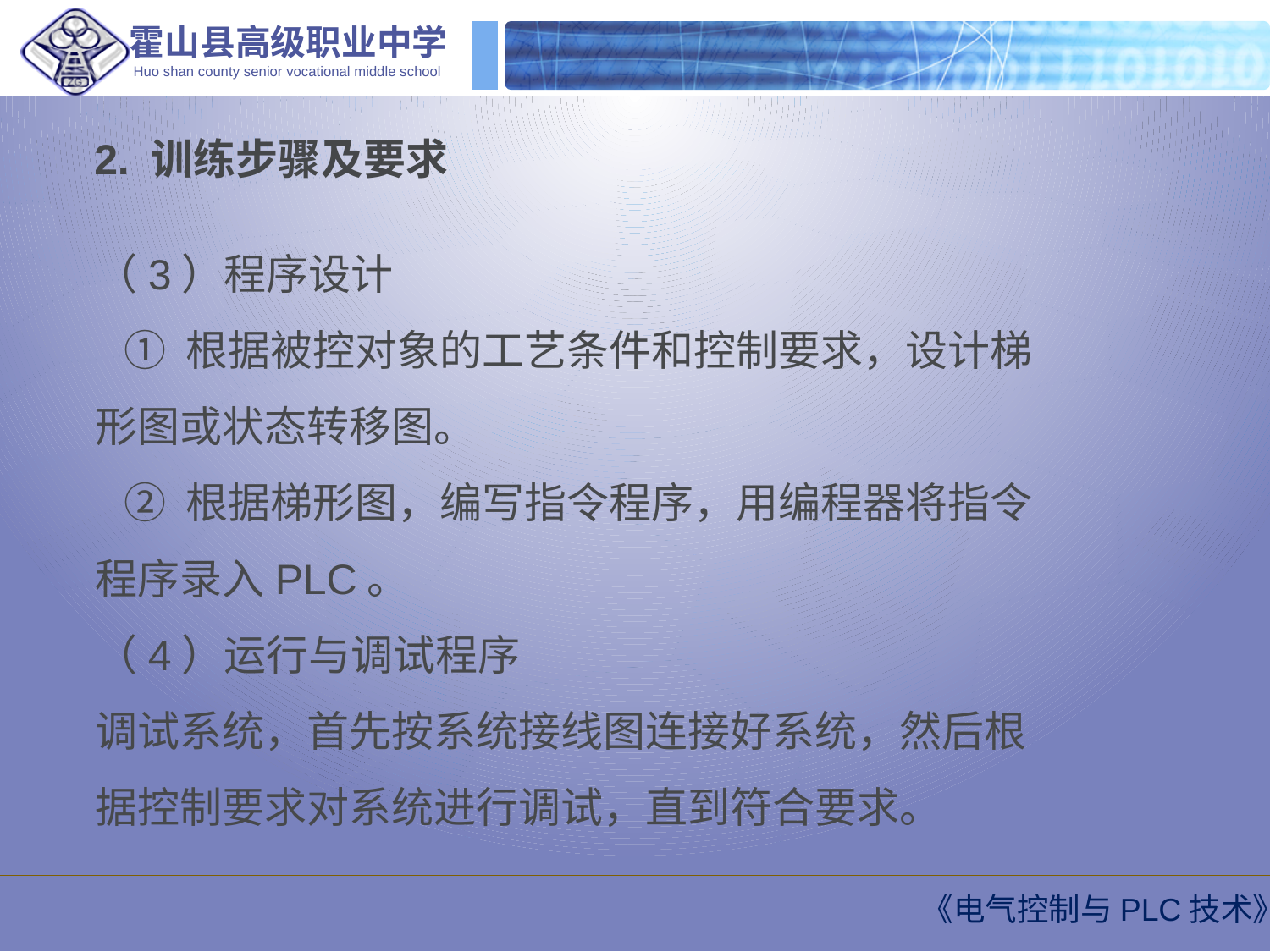

2. 训练步骤及要求
（3）程序设计
   ① 根据被控对象的工艺条件和控制要求，设计梯形图或状态转移图。
   ② 根据梯形图，编写指令程序，用编程器将指令程序录入PLC。
（4）运行与调试程序
调试系统，首先按系统接线图连接好系统，然后根据控制要求对系统进行调试，直到符合要求。